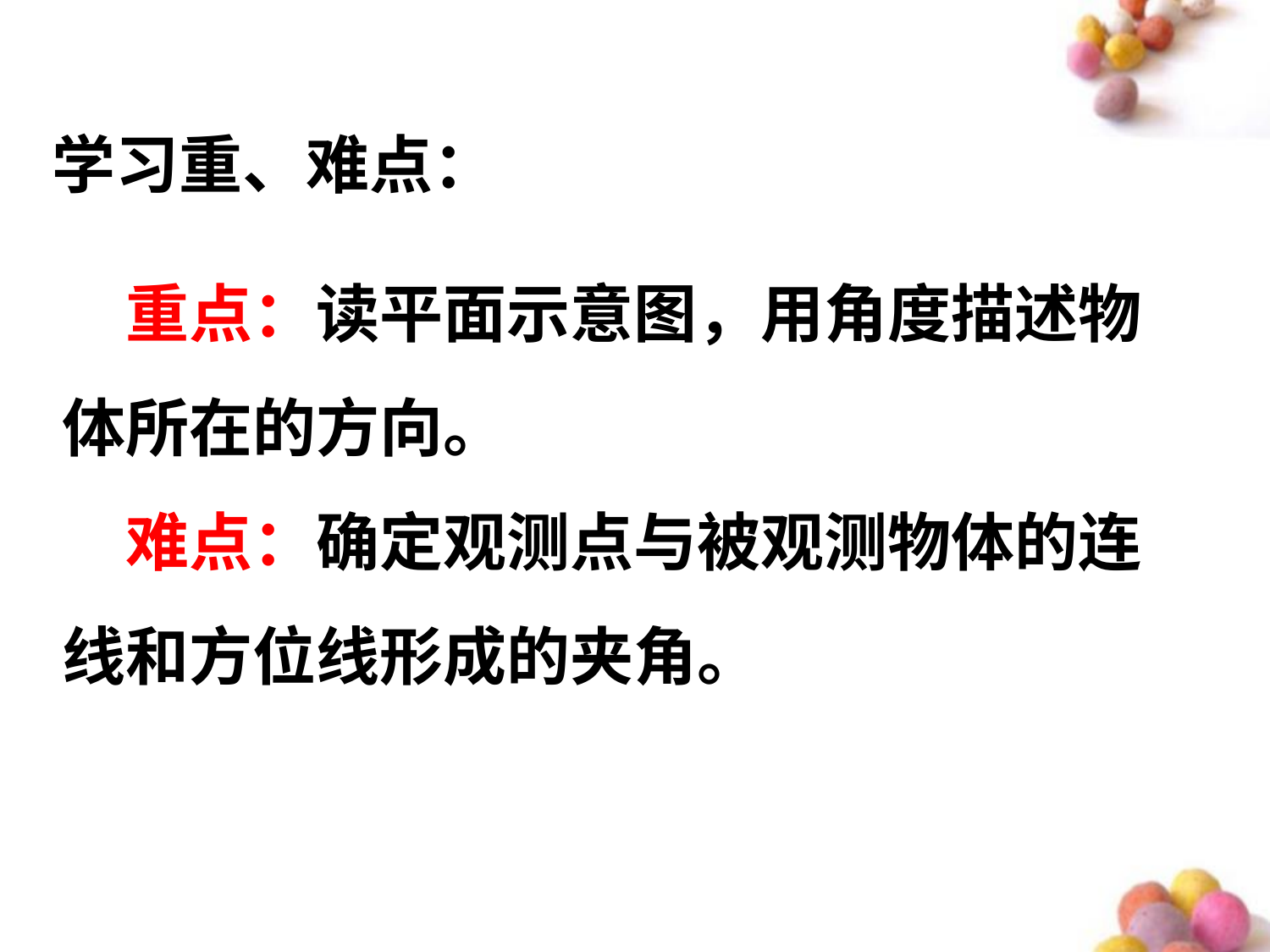

学习重、难点：
重点：读平面示意图，用角度描述物体所在的方向。
难点：确定观测点与被观测物体的连线和方位线形成的夹角。